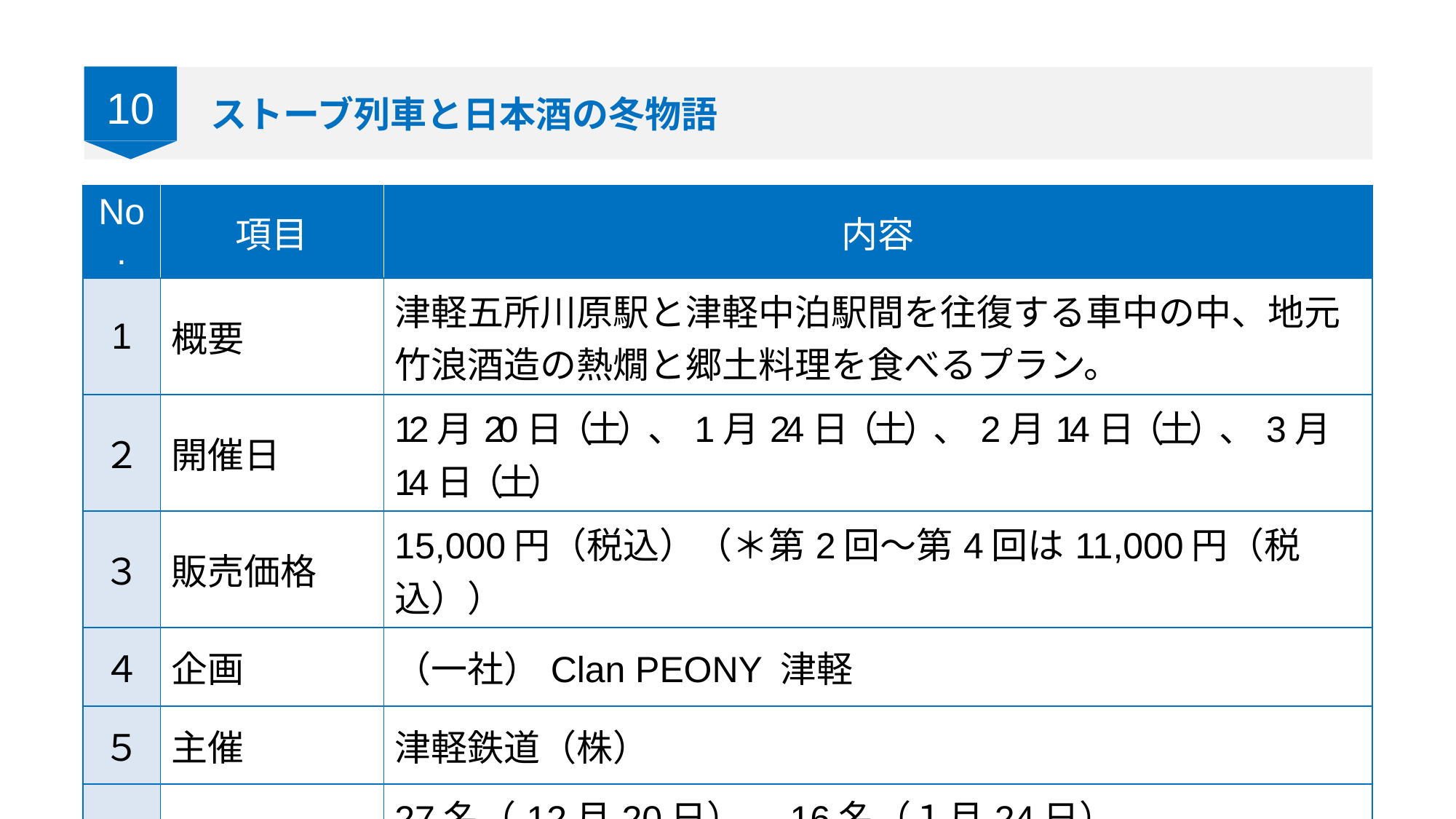

10
ストーブ列車と日本酒の冬物語

| No. | 項目 | 内容 |
| --- | --- | --- |
| 1 | 概要 | 津軽五所川原駅と津軽中泊駅間を往復する車中の中、地元竹浪酒造の熱燗と郷土料理を食べるプラン。 |
| ２ | 開催日 | 12月20日（土）、1月24日（土）、2月14日（土）、3月14日（土） |
| ３ | 販売価格 | 15,000円（税込）（＊第2回～第4回は11,000円（税込）） |
| ４ | 企画 | （一社）Clan PEONY 津軽 |
| ５ | 主催 | 津軽鉄道（株） |
| ６ | 利用者数 | 27名（12月20日）　16名（１月24日） 11名（２月14日）　25名（３月14日）　計79名 |